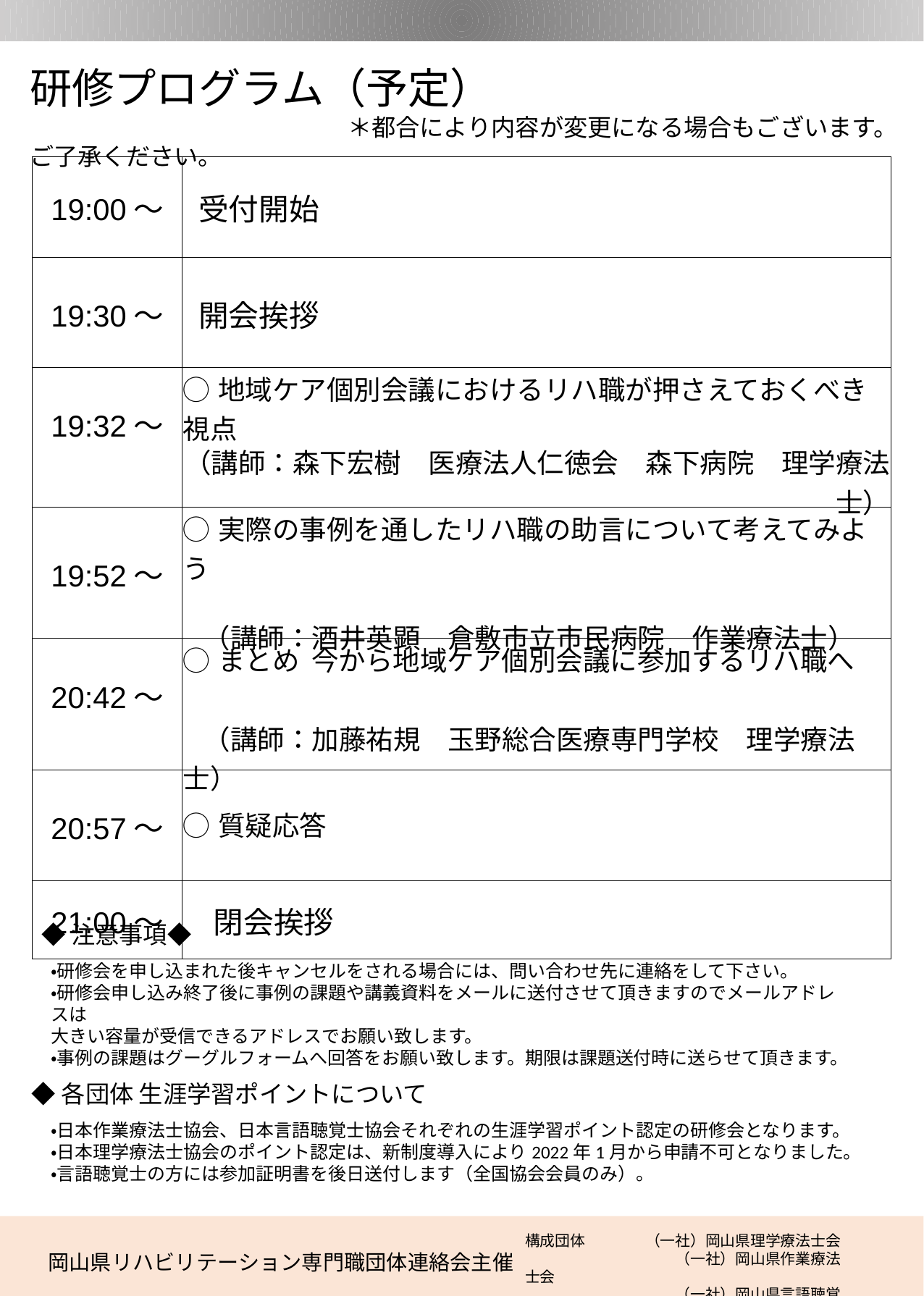

研修プログラム（予定）
　　　　　　　　　　　　　　　＊都合により内容が変更になる場合もございます。ご了承ください。
| 19:00～ | 受付開始 |
| --- | --- |
| 19:30～ | 開会挨拶 |
|  |  |
| 19:32～ | ◯地域ケア個別会議におけるリハ職が押さえておくべき視点 |
|  | （講師：森下宏樹　医療法人仁徳会　森下病院　理学療法士） |
| 19:52～ | ◯実際の事例を通したリハ職の助言について考えてみよう　　　　　　　　　　　　 　　　　　　　　　 （講師：酒井英顕　倉敷市立市民病院　作業療法士） |
| 20:42～ | ◯まとめ 今から地域ケア個別会議に参加するリハ職へ 　　　　　　　　　　　　　　　　　　 （講師：加藤祐規　玉野総合医療専門学校　理学療法士） |
| 20:57～ | ◯質疑応答 |
|  |  |
| 21:00～ | 閉会挨拶 |
◆注意事項◆
・研修会を申し込まれた後キャンセルをされる場合には、問い合わせ先に連絡をして下さい。
・研修会申し込み終了後に事例の課題や講義資料をメールに送付させて頂きますのでメールアドレスは
大きい容量が受信できるアドレスでお願い致します。
・事例の課題はグーグルフォームへ回答をお願い致します。期限は課題送付時に送らせて頂きます。
◆各団体 生涯学習ポイントについて
・日本作業療法士協会、日本言語聴覚士協会それぞれの生涯学習ポイント認定の研修会となります。
・日本理学療法士協会のポイント認定は、新制度導入により2022年1月から申請不可となりました。
・言語聴覚士の方には参加証明書を後日送付します（全国協会会員のみ）。

構成団体　　　　（一社）岡山県理学療法士会
　　　　　　　　　　（一社）岡山県作業療法士会
　　　　　　　　　　（一社）岡山県言語聴覚士会
岡山県リハビリテーション専門職団体連絡会主催